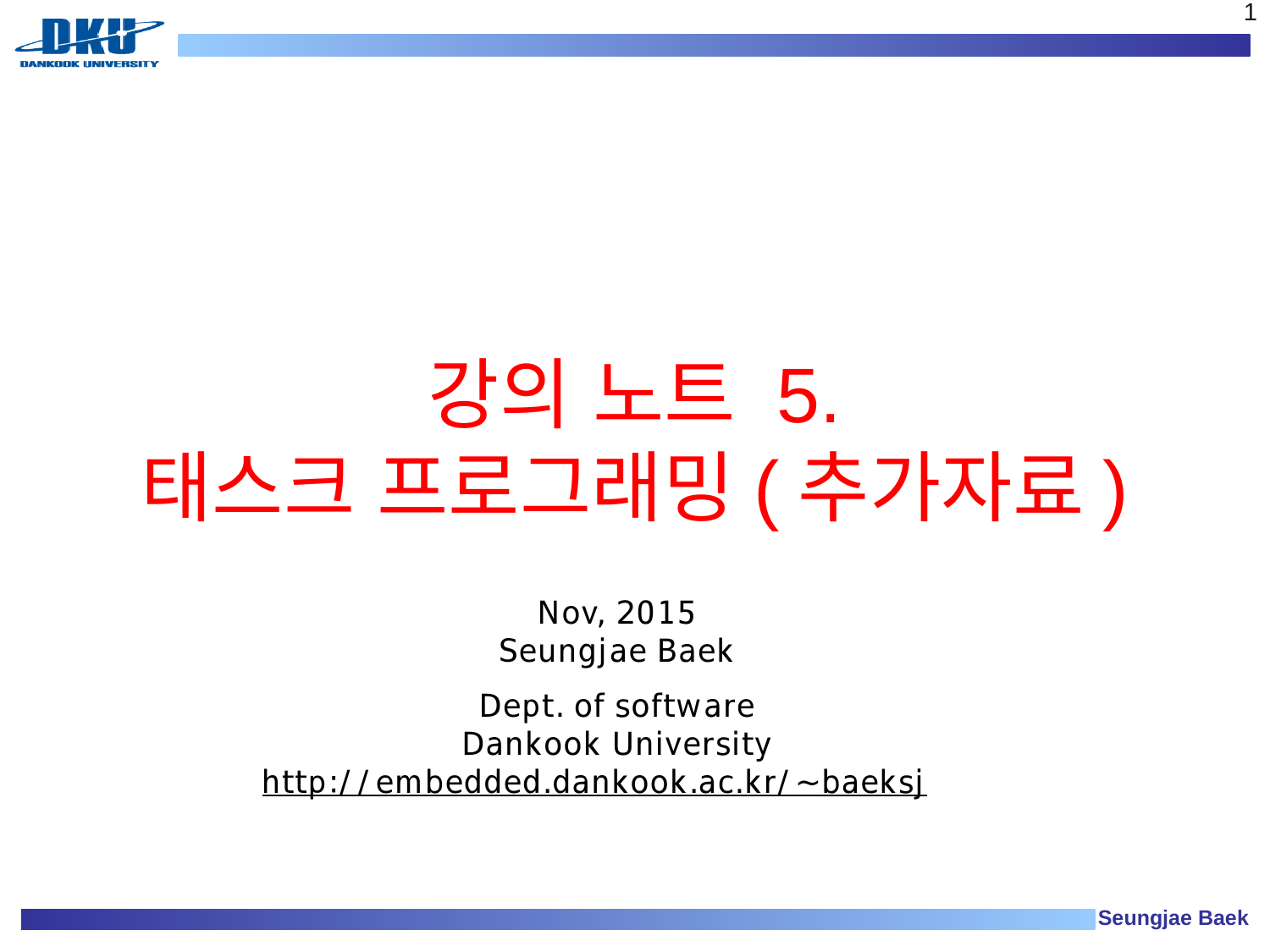

1
# 강의 노트 5. 태스크 프로그래밍(추가자료)
Nov, 2015
Seungjae Baek

Dept. of software
Dankook University
http://embedded.dankook.ac.kr/~baeksj